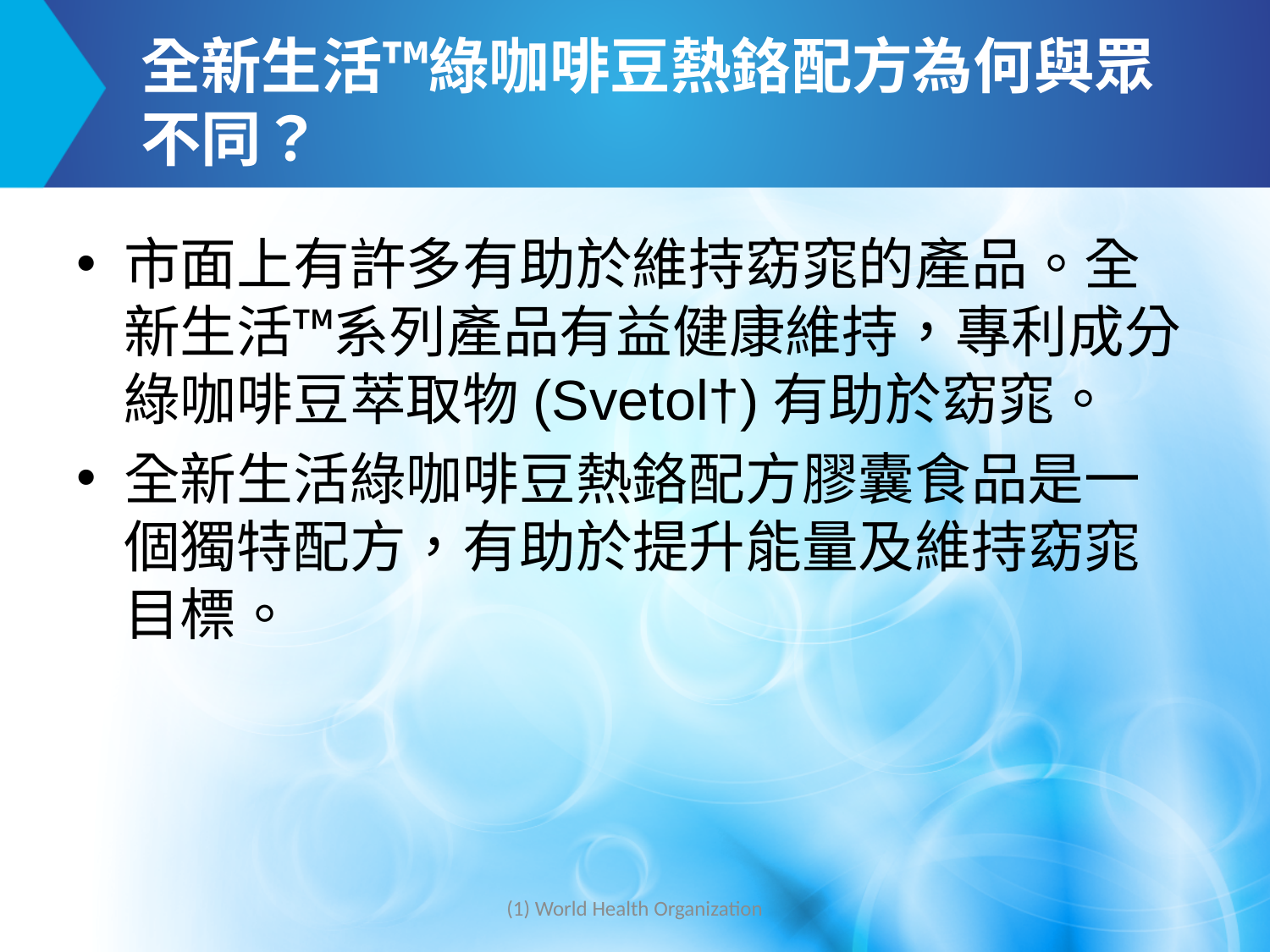

# 全新生活™綠咖啡豆熱鉻配方為何與眾不同？
市面上有許多有助於維持窈窕的產品。全新生活™系列產品有益健康維持，專利成分綠咖啡豆萃取物(Svetol†)有助於窈窕。
全新生活綠咖啡豆熱鉻配方膠囊食品是一個獨特配方，有助於提升能量及維持窈窕目標。
(1) World Health Organization